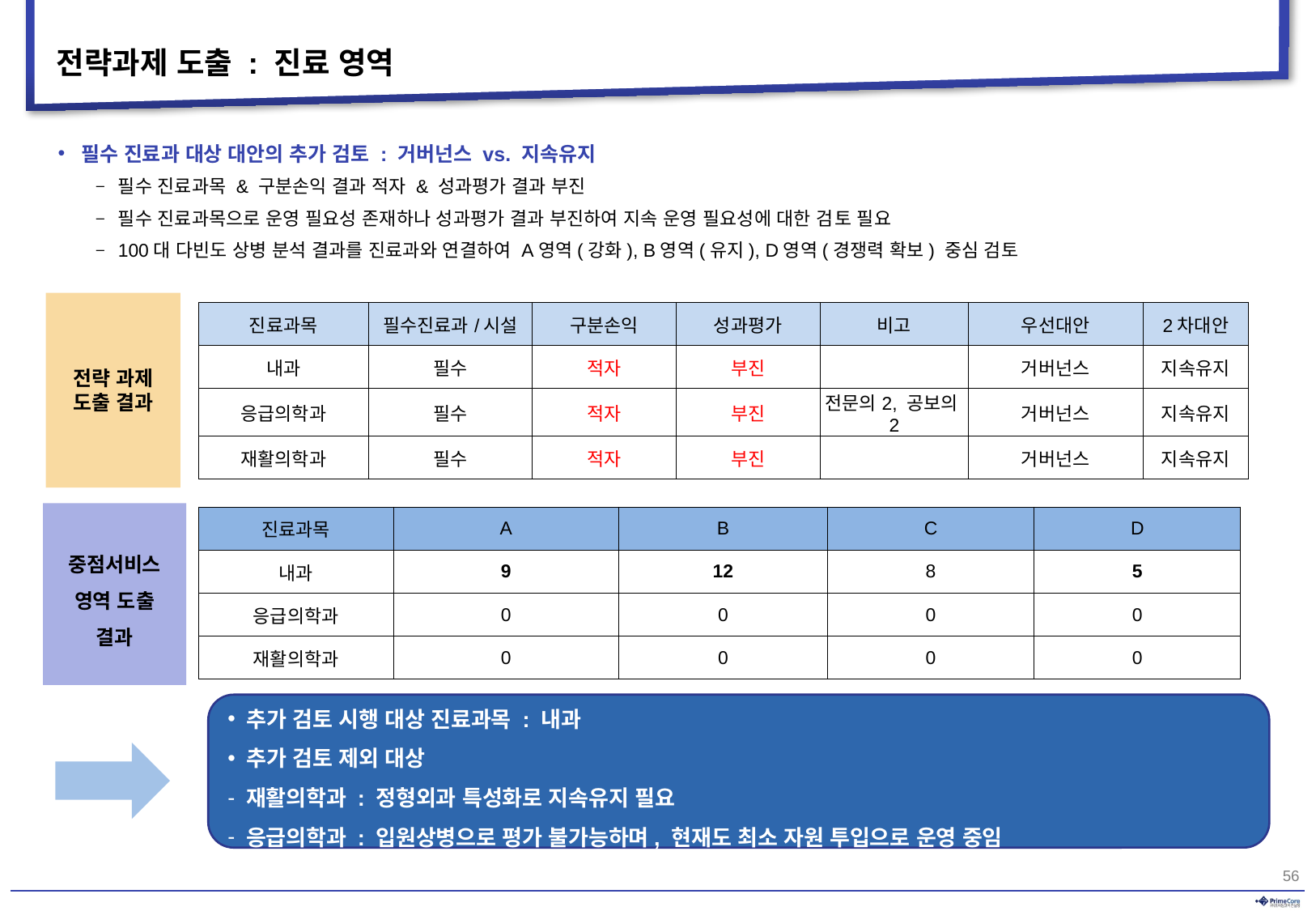

# 전략과제 도출 : 진료 영역
필수 진료과 대상 대안의 추가 검토 : 거버넌스 vs. 지속유지
필수 진료과목 & 구분손익 결과 적자 & 성과평가 결과 부진
필수 진료과목으로 운영 필요성 존재하나 성과평가 결과 부진하여 지속 운영 필요성에 대한 검토 필요
100대 다빈도 상병 분석 결과를 진료과와 연결하여 A영역(강화), B영역(유지), D영역(경쟁력 확보) 중심 검토

전략 과제
도출 결과
| 진료과목 | 필수진료과/시설 | 구분손익 | 성과평가 | 비고 | 우선대안 | 2차대안 |
| --- | --- | --- | --- | --- | --- | --- |
| 내과 | 필수 | 적자 | 부진 |  | 거버넌스 | 지속유지 |
| 응급의학과 | 필수 | 적자 | 부진 | 전문의2, 공보의2 | 거버넌스 | 지속유지 |
| 재활의학과 | 필수 | 적자 | 부진 |  | 거버넌스 | 지속유지 |
중점서비스
영역 도출
결과
| 진료과목 | A | B | C | D |
| --- | --- | --- | --- | --- |
| 내과 | 9 | 12 | 8 | 5 |
| 응급의학과 | 0 | 0 | 0 | 0 |
| 재활의학과 | 0 | 0 | 0 | 0 |
 추가 검토 시행 대상 진료과목 : 내과
 추가 검토 제외 대상
 재활의학과 : 정형외과 특성화로 지속유지 필요
 응급의학과 : 입원상병으로 평가 불가능하며, 현재도 최소 자원 투입으로 운영 중임